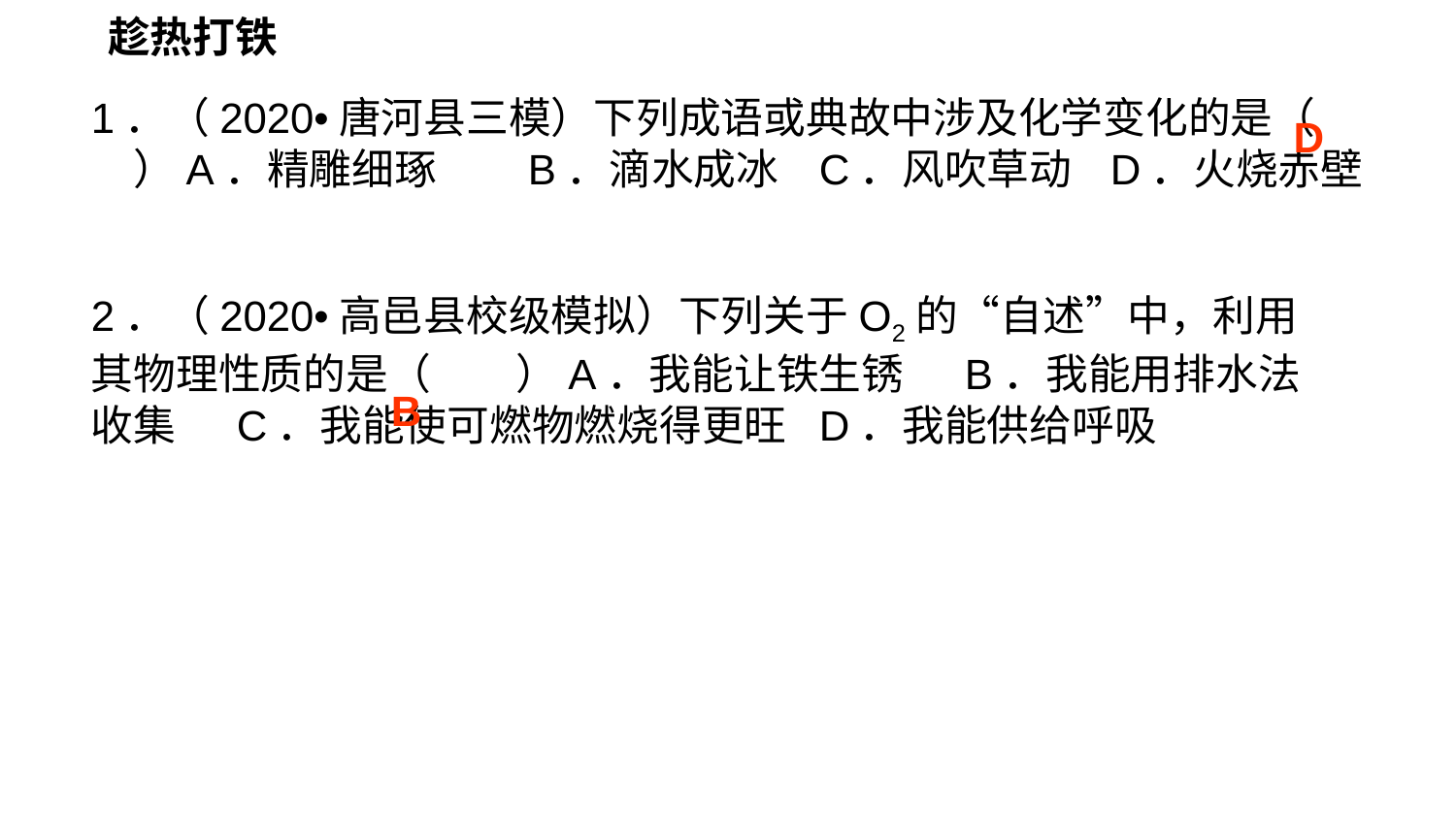

趁热打铁
1．（2020•唐河县三模）下列成语或典故中涉及化学变化的是（　　）A．精雕细琢	B．滴水成冰	C．风吹草动	D．火烧赤壁

D
2．（2020•高邑县校级模拟）下列关于O2的“自述”中，利用其物理性质的是（　　）A．我能让铁生锈	B．我能用排水法收集	C．我能使可燃物燃烧得更旺	D．我能供给呼吸

B